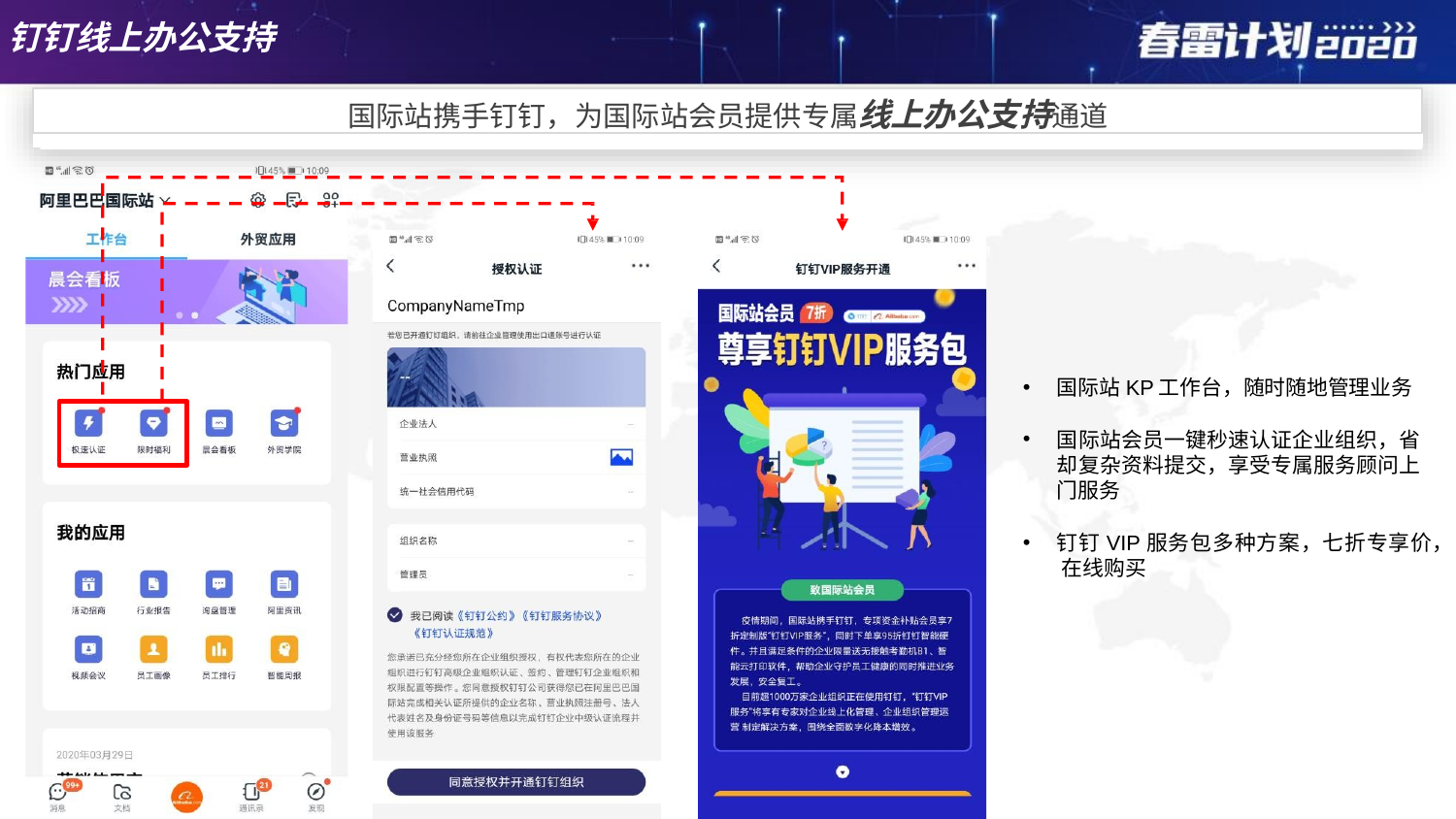

# 钉钉线上办公支持

国际站携手钉钉，为国际站会员提供专属线上办公支持通道

国际站KP工作台，随时随地管理业务

国际站会员一键秒速认证企业组织，省 却复杂资料提交，享受专属服务顾问上 门服务

钉钉VIP服务包多种方案，七折专享价， 在线购买